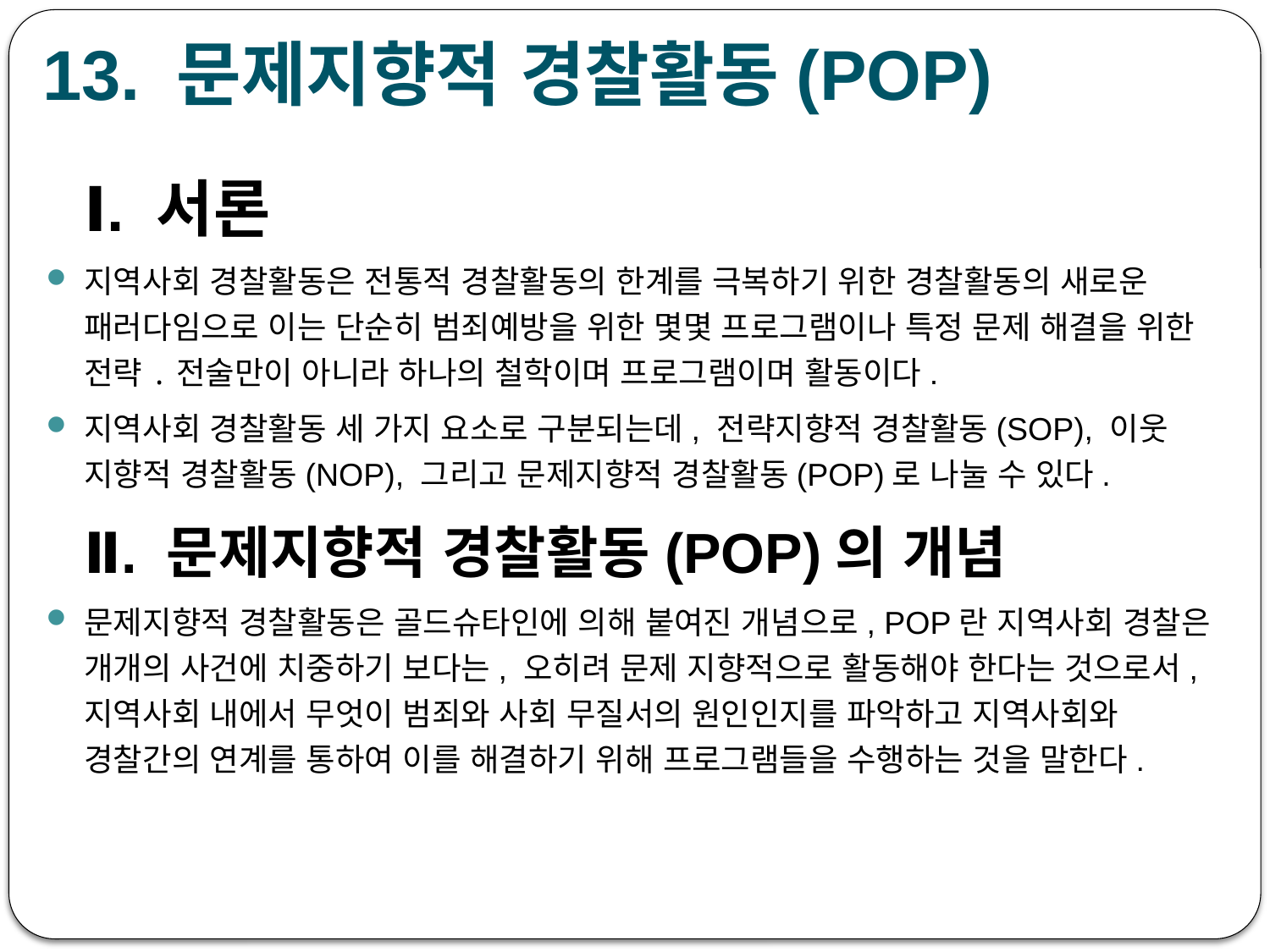

# 13. 문제지향적 경찰활동(POP)
   Ⅰ. 서론
지역사회 경찰활동은 전통적 경찰활동의 한계를 극복하기 위한 경찰활동의 새로운 패러다임으로 이는 단순히 범죄예방을 위한 몇몇 프로그램이나 특정 문제 해결을 위한 전략 ․ 전술만이 아니라 하나의 철학이며 프로그램이며 활동이다.
지역사회 경찰활동 세 가지 요소로 구분되는데, 전략지향적 경찰활동(SOP), 이웃 지향적 경찰활동(NOP), 그리고 문제지향적 경찰활동(POP)로 나눌 수 있다.
   Ⅱ. 문제지향적 경찰활동(POP)의 개념
문제지향적 경찰활동은 골드슈타인에 의해 붙여진 개념으로, POP란 지역사회 경찰은 개개의 사건에 치중하기 보다는, 오히려 문제 지향적으로 활동해야 한다는 것으로서, 지역사회 내에서 무엇이 범죄와 사회 무질서의 원인인지를 파악하고 지역사회와 경찰간의 연계를 통하여 이를 해결하기 위해 프로그램들을 수행하는 것을 말한다.